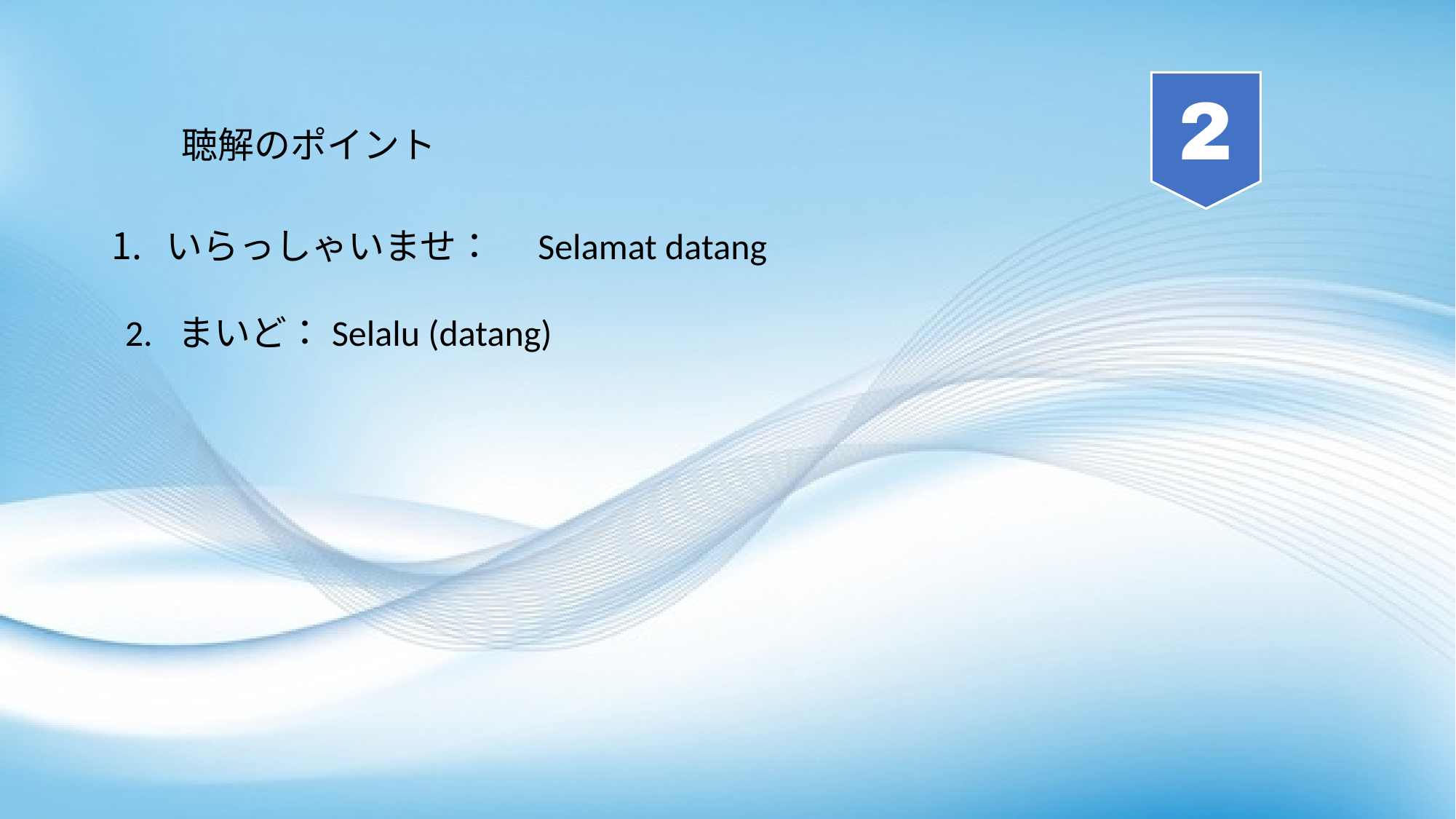

2
聴解のポイント
いらっしゃいませ：　Selamat datang
2.  まいど：Selalu (datang)